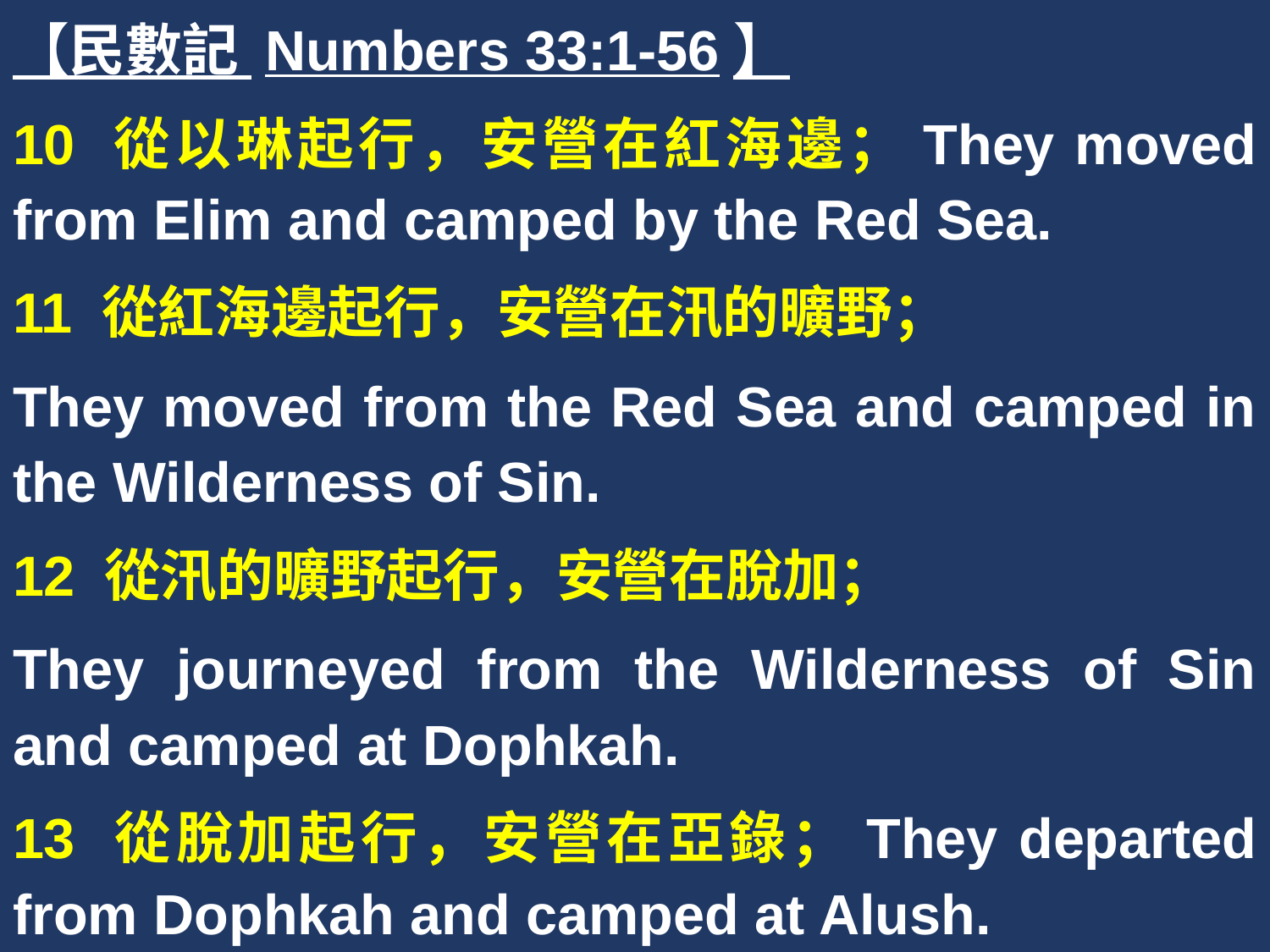

【民數記 Numbers 33:1-56】
10 從以琳起行，安營在紅海邊；They moved from Elim and camped by the Red Sea.
11 從紅海邊起行，安營在汛的曠野；
They moved from the Red Sea and camped in the Wilderness of Sin.
12 從汛的曠野起行，安營在脫加；
They journeyed from the Wilderness of Sin and camped at Dophkah.
13 從脫加起行，安營在亞錄；They departed from Dophkah and camped at Alush.